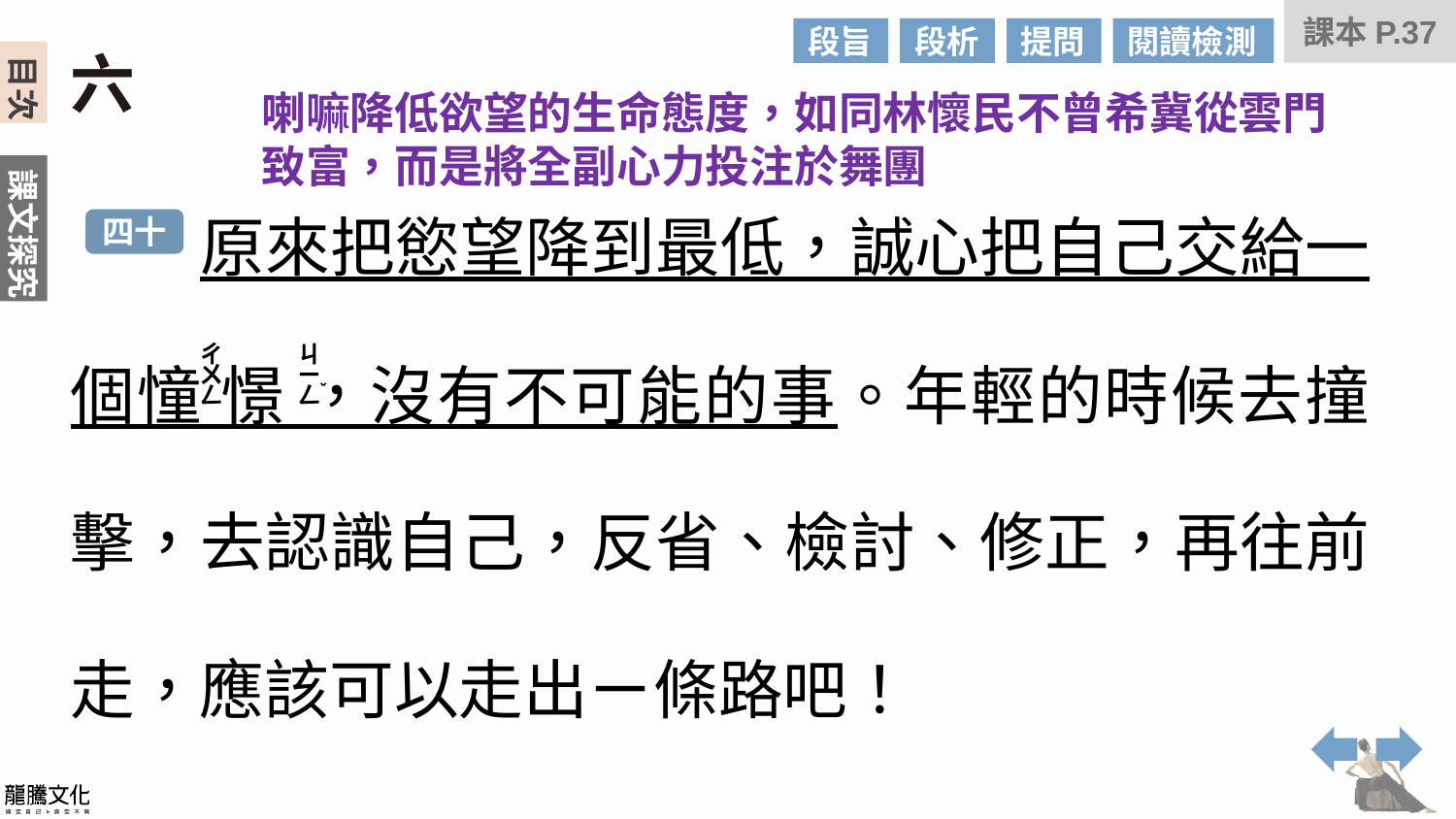

課本P.37
段旨
段析
提問
閱讀檢測
六
喇嘛降低欲望的生命態度，如同林懷民不曾希冀從雲門致富，而是將全副心力投注於舞團
　　原來把慾望降到最低，誠心把自己交給一個憧 憬 ，沒有不可能的事。年輕的時候去撞擊，去認識自己，反省、檢討、修正，再往前走，應該可以走出ㄧ條路吧！
四十
ㄔㄨㄥ
ㄐㄧㄥ
ˇ